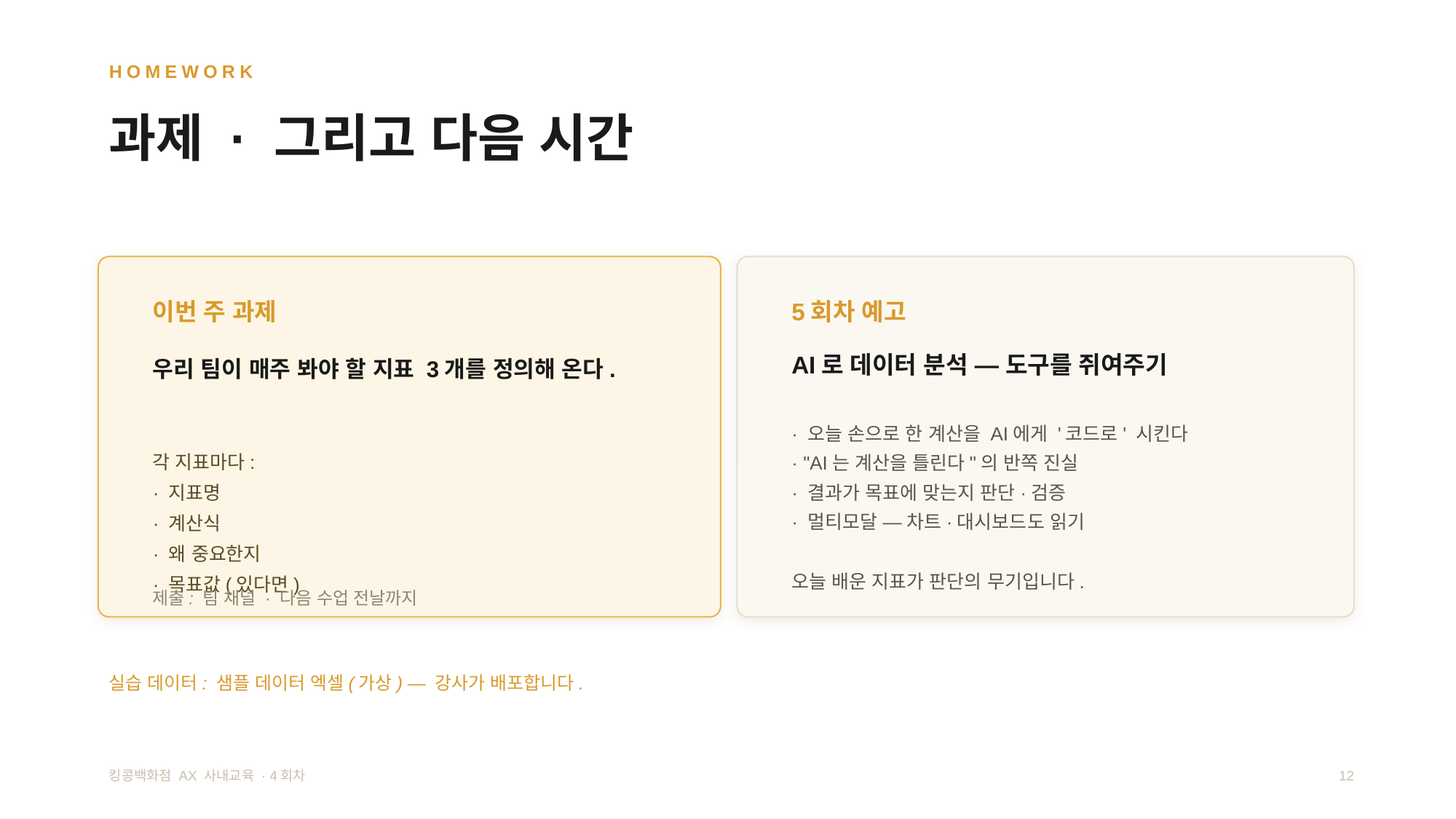

HOMEWORK
과제 · 그리고 다음 시간

이번 주 과제
5회차 예고
우리 팀이 매주 봐야 할 지표 3개를 정의해 온다.
AI로 데이터 분석 — 도구를 쥐여주기
· 오늘 손으로 한 계산을 AI에게 '코드로' 시킨다
· "AI는 계산을 틀린다"의 반쪽 진실
· 결과가 목표에 맞는지 판단·검증
· 멀티모달 — 차트·대시보드도 읽기

오늘 배운 지표가 판단의 무기입니다.
각 지표마다:
· 지표명
· 계산식
· 왜 중요한지
· 목표값(있다면)
제출: 팀 채널 · 다음 수업 전날까지
실습 데이터: 샘플 데이터 엑셀(가상) — 강사가 배포합니다.
킹콩백화점 AX 사내교육 · 4회차
12